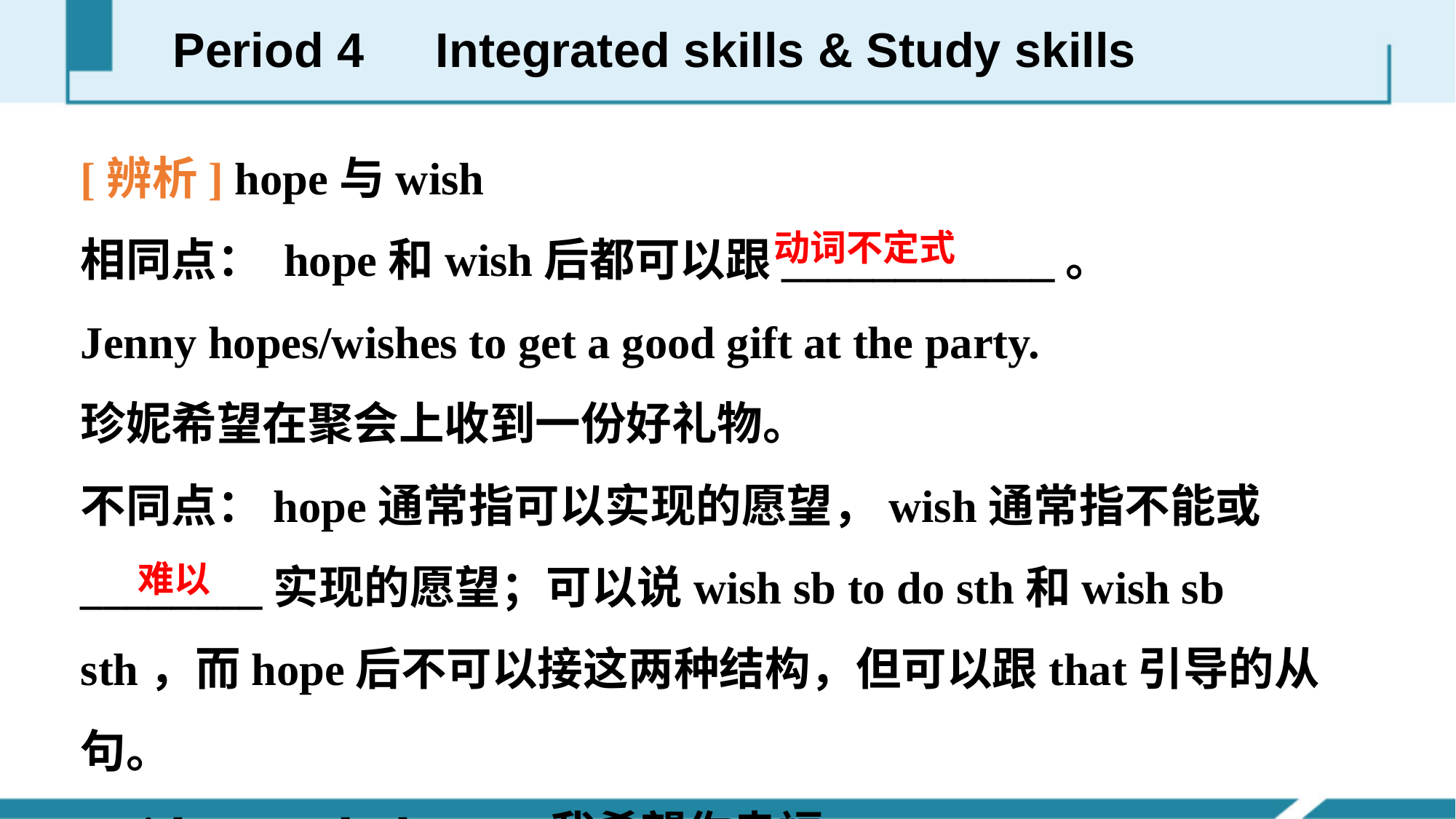

Period 4　Integrated skills & Study skills
[辨析] hope与wish
相同点： hope和wish后都可以跟____________。
Jenny hopes/wishes to get a good gift at the party.
珍妮希望在聚会上收到一份好礼物。
不同点：hope通常指可以实现的愿望，wish通常指不能或________实现的愿望；可以说wish sb to do sth和wish sb sth，而hope后不可以接这两种结构，但可以跟that引导的从句。
I wish you to be happy. 我希望你幸福。
动词不定式
难以